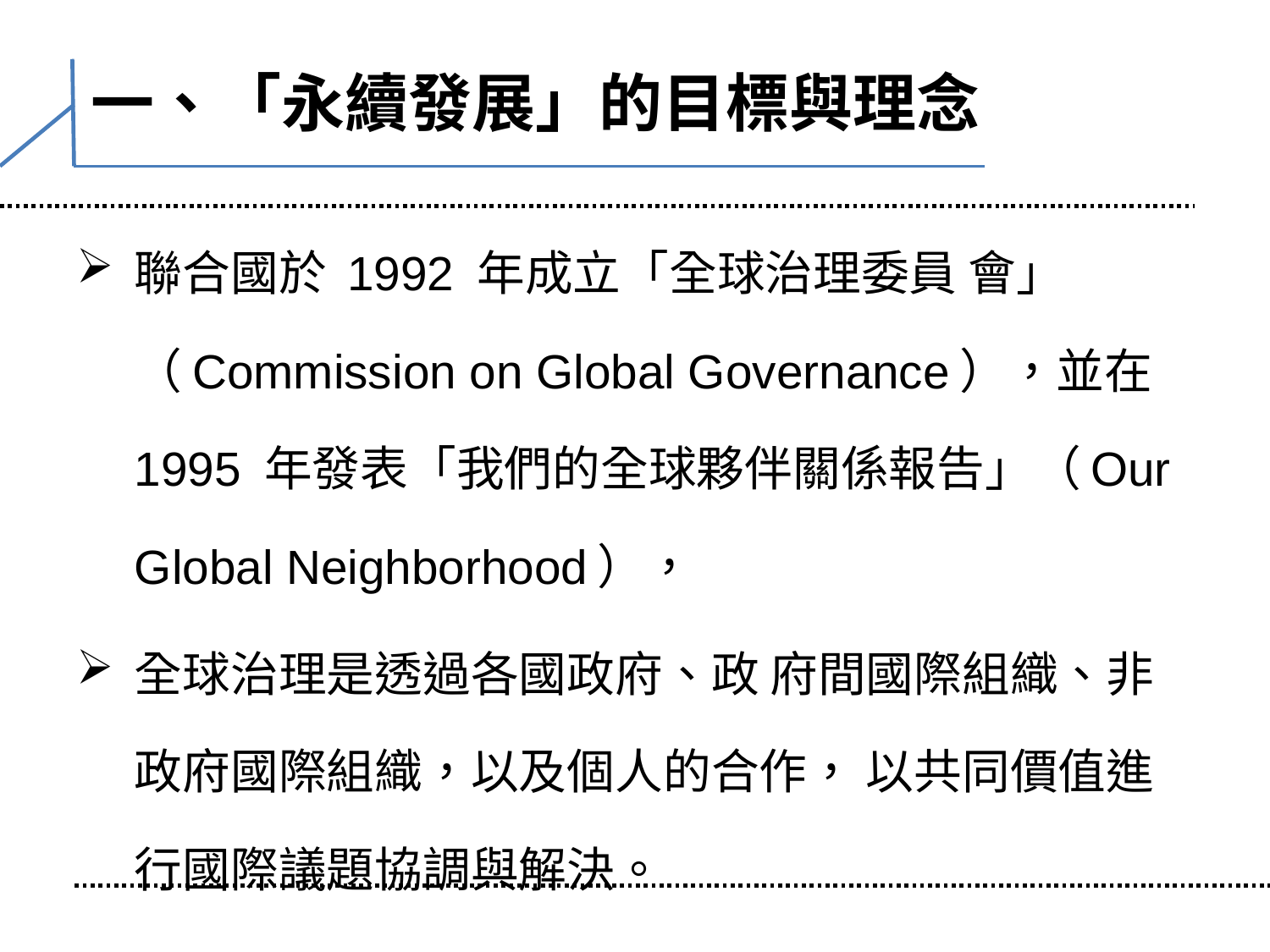

# 一、「永續發展」的目標與理念
聯合國於 1992 年成立「全球治理委員 會」（Commission on Global Governance），並在 1995 年發表「我們的全球夥伴關係報告」（Our Global Neighborhood），
全球治理是透過各國政府、政 府間國際組織、非政府國際組織，以及個人的合作， 以共同價值進行國際議題協調與解決。